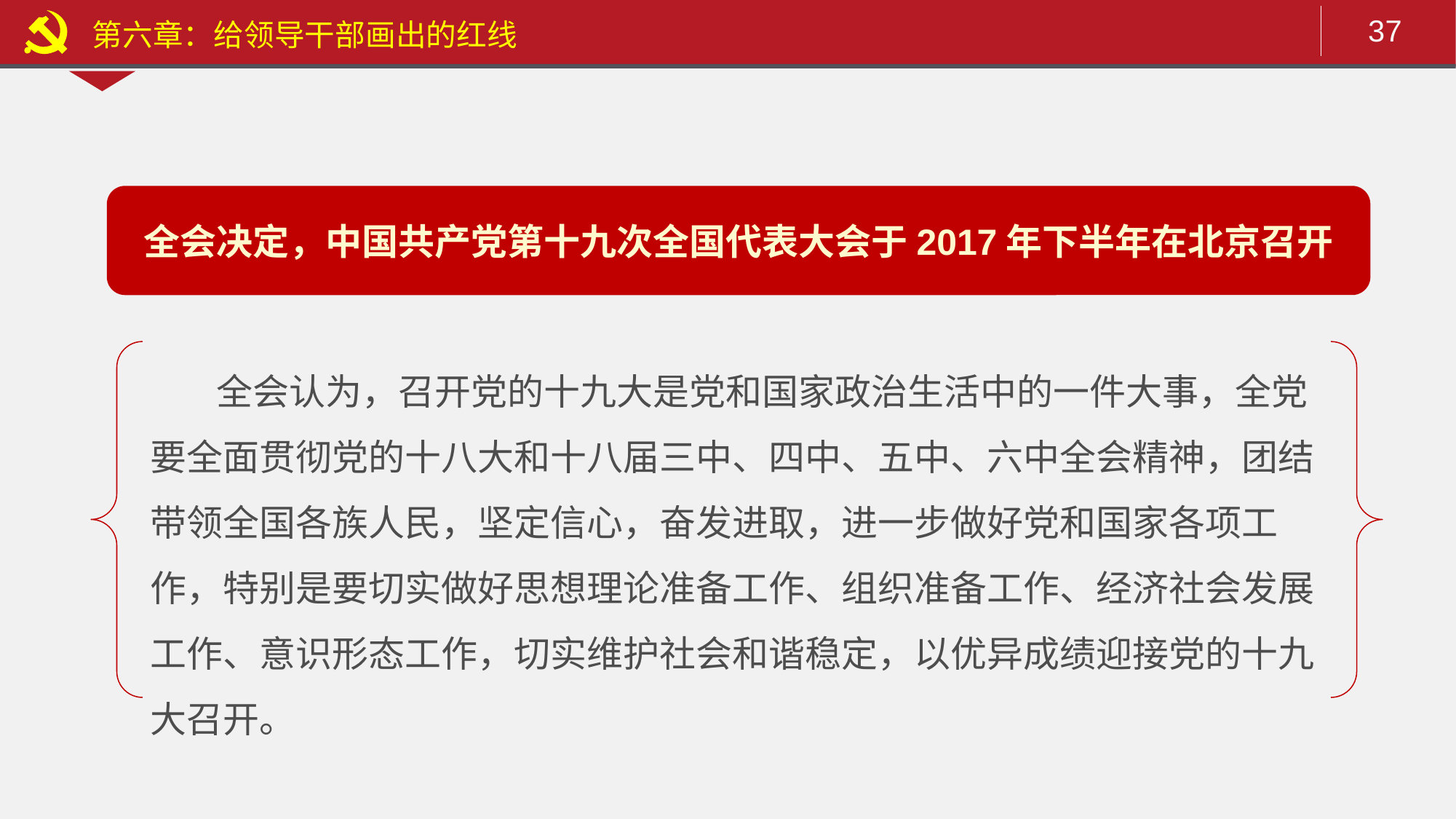

第六章：给领导干部画出的红线

全会决定，中国共产党第十九次全国代表大会于2017年下半年在北京召开

       全会认为，召开党的十九大是党和国家政治生活中的一件大事，全党要全面贯彻党的十八大和十八届三中、四中、五中、六中全会精神，团结带领全国各族人民，坚定信心，奋发进取，进一步做好党和国家各项工作，特别是要切实做好思想理论准备工作、组织准备工作、经济社会发展工作、意识形态工作，切实维护社会和谐稳定，以优异成绩迎接党的十九大召开。